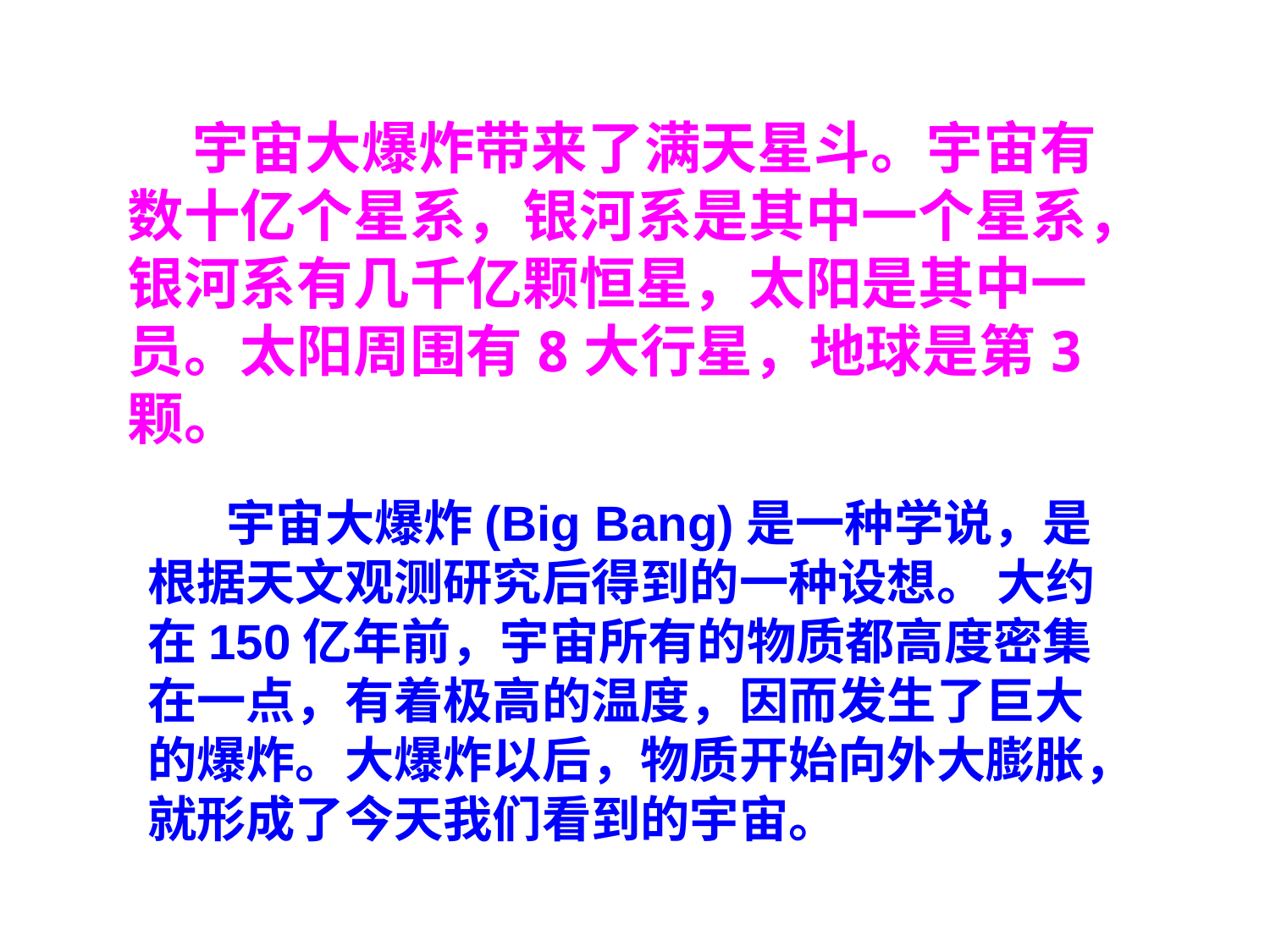

宇宙大爆炸带来了满天星斗。宇宙有数十亿个星系，银河系是其中一个星系，银河系有几千亿颗恒星，太阳是其中一员。太阳周围有8大行星，地球是第3颗。
      宇宙大爆炸(Big Bang)是一种学说，是根据天文观测研究后得到的一种设想。 大约在150亿年前，宇宙所有的物质都高度密集在一点，有着极高的温度，因而发生了巨大的爆炸。大爆炸以后，物质开始向外大膨胀，就形成了今天我们看到的宇宙。